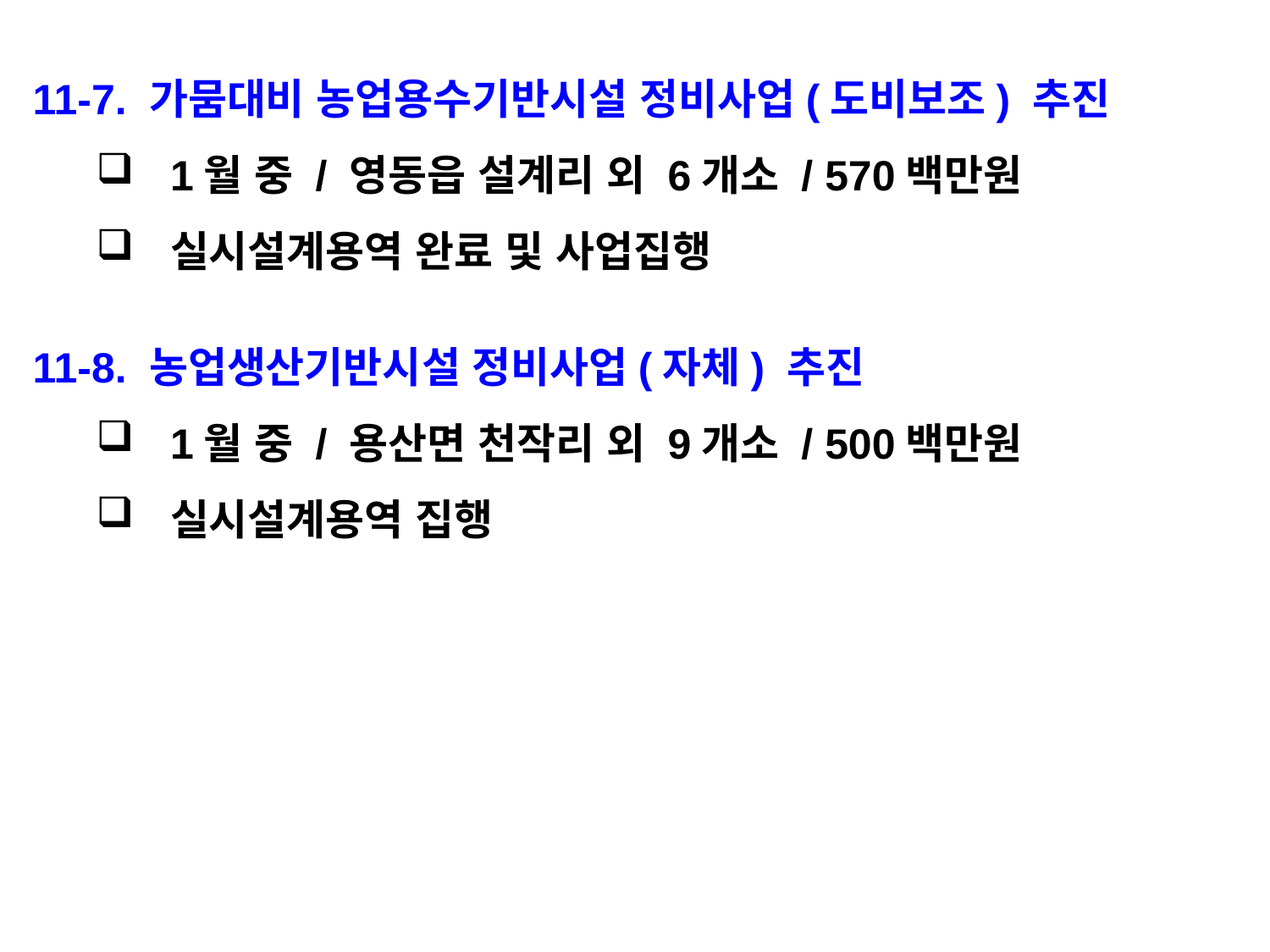

11-7. 가뭄대비 농업용수기반시설 정비사업(도비보조) 추진
1월 중 / 영동읍 설계리 외 6개소 / 570백만원
실시설계용역 완료 및 사업집행

11-8. 농업생산기반시설 정비사업(자체) 추진
1월 중 / 용산면 천작리 외 9개소 / 500백만원
실시설계용역 집행